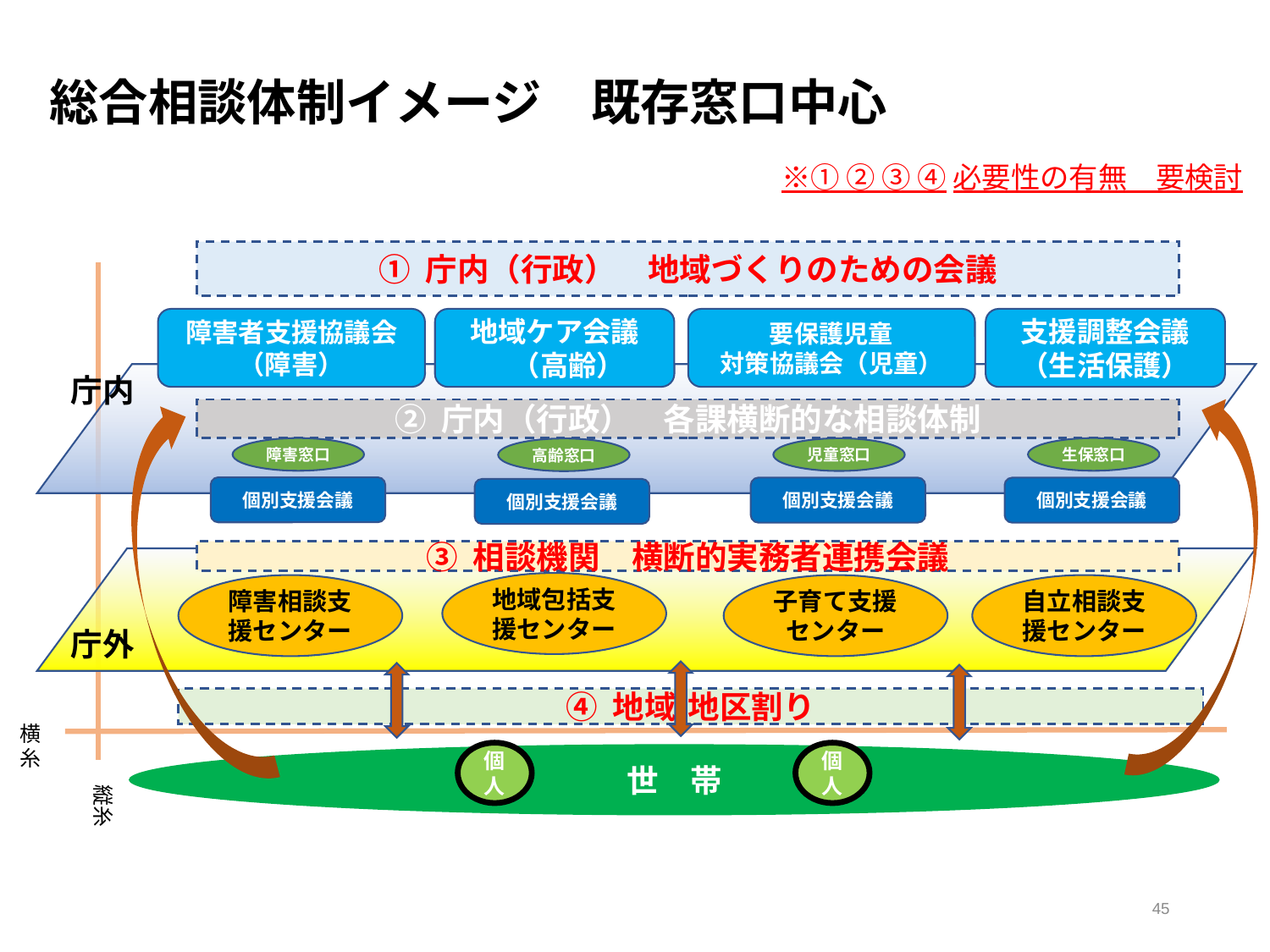

総合相談体制イメージ　既存窓口中心
※① ② ③ ④必要性の有無　要検討
① 庁内（行政）　地域づくりのための会議
障害者支援協議会
（障害）
地域ケア会議
　（高齢）
要保護児童
対策協議会（児童）
支援調整会議
（生活保護）

庁内

② 庁内（行政）　各課横断的な相談体制

障害窓口
生保窓口
児童窓口
高齢窓口
個別支援会議
個別支援会議
個別支援会議
個別支援会議
③ 相談機関　横断的実務者連携会議

地域包括支援センター
障害相談支援センター
自立相談支援センター
子育て支援センター
庁外

④ 地域・地区割り
横糸
個人
個人
世　帯
縦糸
45